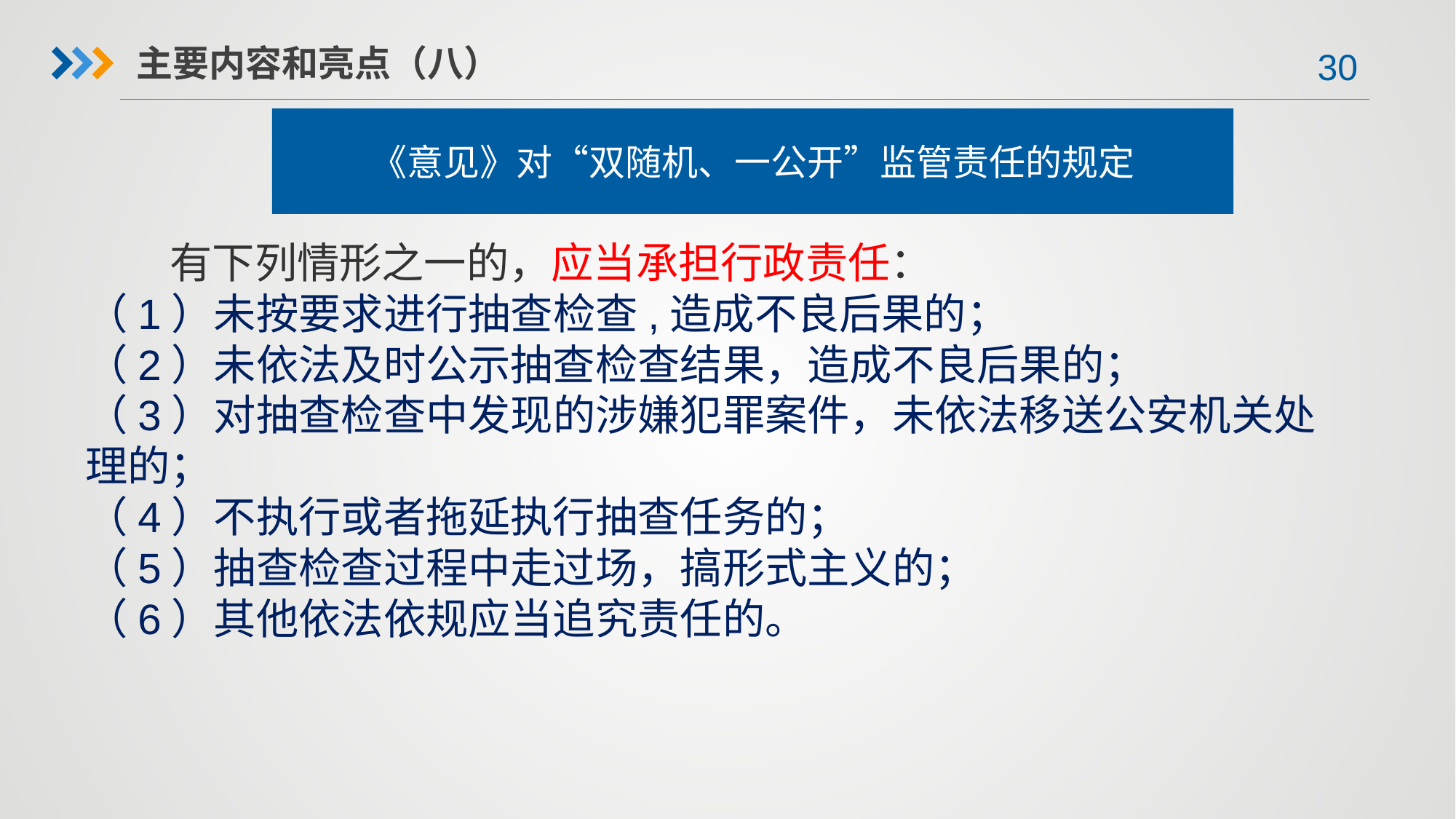

主要内容和亮点（八）
《意见》对“双随机、一公开”监管责任的规定
　　有下列情形之一的，应当承担行政责任：
（1）未按要求进行抽查检查,造成不良后果的；
（2）未依法及时公示抽查检查结果，造成不良后果的；
（3）对抽查检查中发现的涉嫌犯罪案件，未依法移送公安机关处理的；
（4）不执行或者拖延执行抽查任务的；
（5）抽查检查过程中走过场，搞形式主义的；
（6）其他依法依规应当追究责任的。